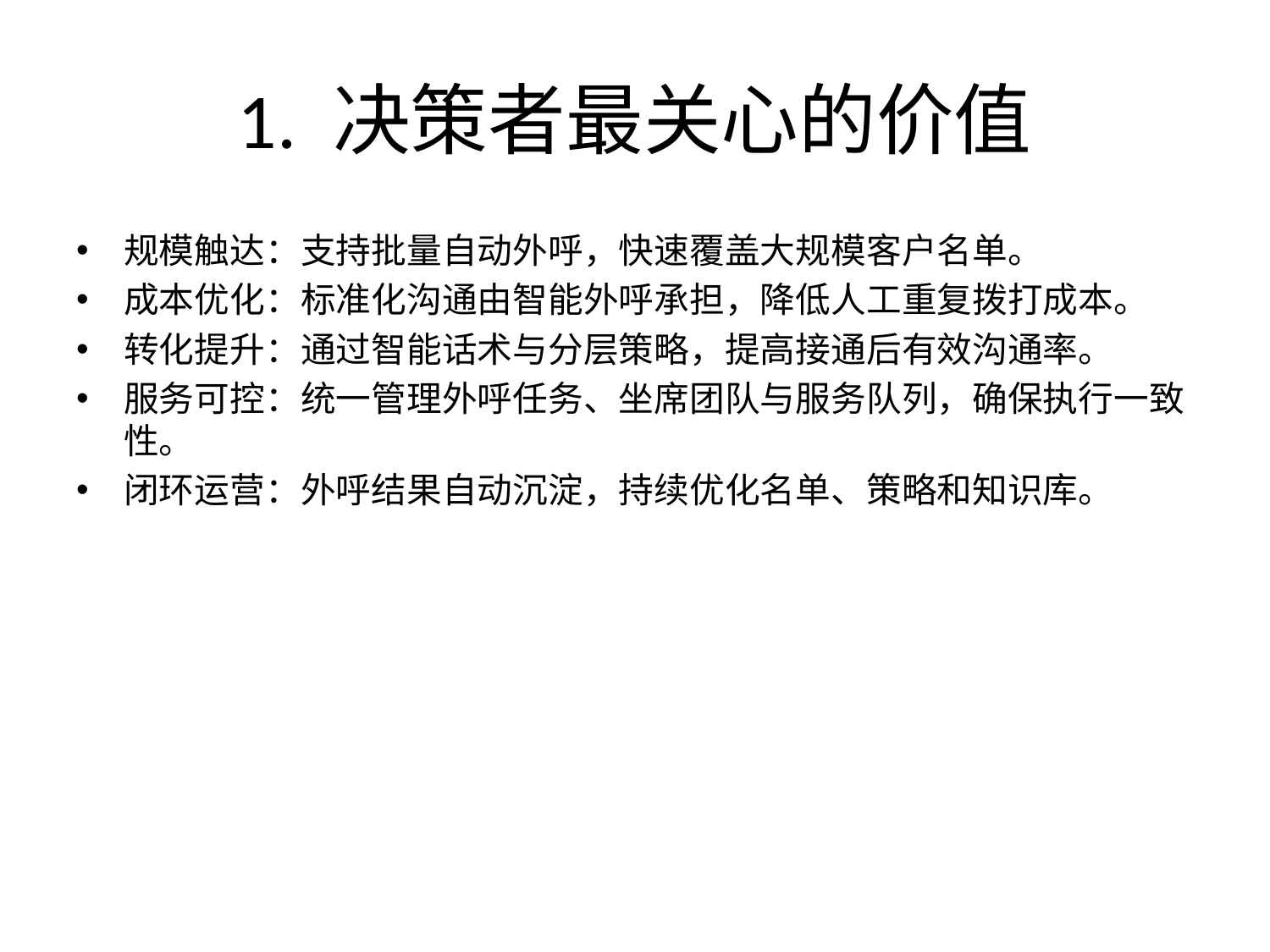

# 1. 决策者最关心的价值
规模触达：支持批量自动外呼，快速覆盖大规模客户名单。
成本优化：标准化沟通由智能外呼承担，降低人工重复拨打成本。
转化提升：通过智能话术与分层策略，提高接通后有效沟通率。
服务可控：统一管理外呼任务、坐席团队与服务队列，确保执行一致性。
闭环运营：外呼结果自动沉淀，持续优化名单、策略和知识库。